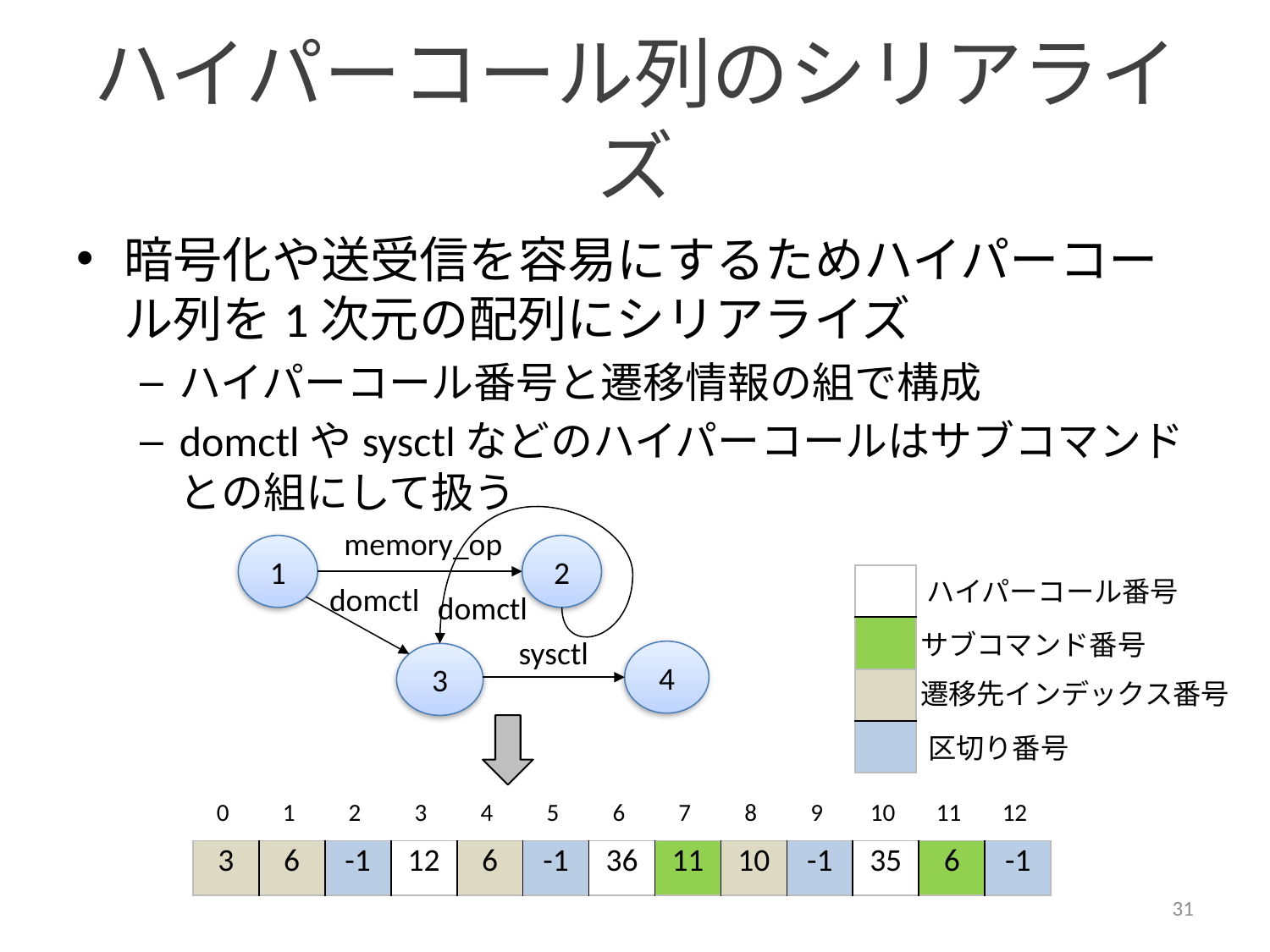

# ハイパーコール列のシリアライズ
暗号化や送受信を容易にするためハイパーコール列を1次元の配列にシリアライズ
ハイパーコール番号と遷移情報の組で構成
domctlやsysctlなどのハイパーコールはサブコマンドとの組にして扱う
memory_op
1
2
|  |
| --- |
|  |
ハイパーコール番号
domctl
domctl
サブコマンド番号
sysctl
4
3
|  |
| --- |
|  |
遷移先インデックス番号

区切り番号
| 0 | 1 | 2 | 3 | 4 | 5 | 6 | 7 | 8 | 9 | 10 | 11 | 12 |
| --- | --- | --- | --- | --- | --- | --- | --- | --- | --- | --- | --- | --- |
| 3 | 6 | -1 | 12 | 6 | -1 | 36 | 11 | 10 | -1 | 35 | 6 | -1 |
| --- | --- | --- | --- | --- | --- | --- | --- | --- | --- | --- | --- | --- |
31